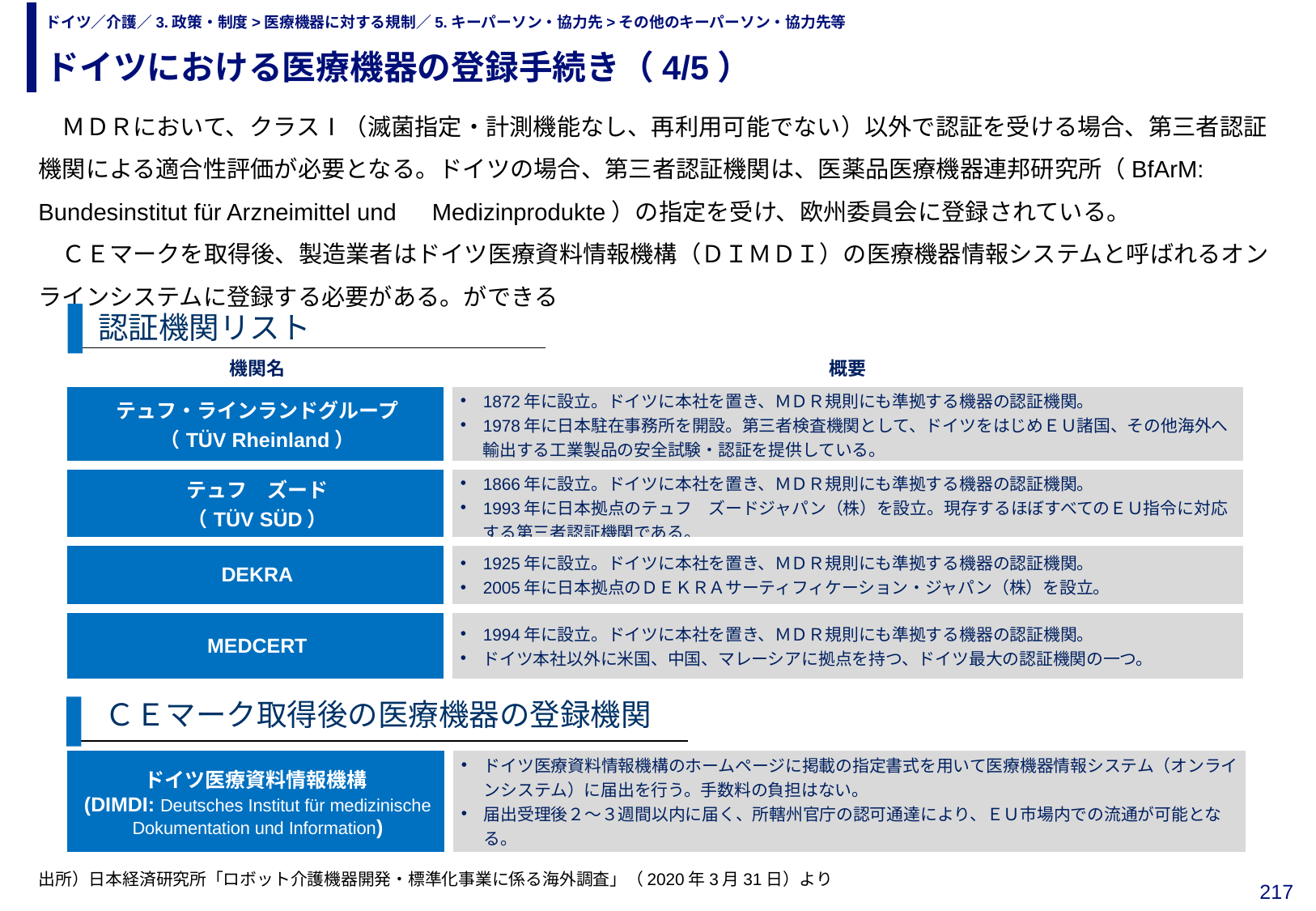

ドイツにおける医療機器の登録手続き（4/5）
# ドイツ／介護／3.政策・制度>医療機器に対する規制／5.キーパーソン・協力先>その他のキーパーソン・協力先等
　ＭＤＲにおいて、クラスⅠ（滅菌指定・計測機能なし、再利用可能でない）以外で認証を受ける場合、第三者認証機関による適合性評価が必要となる。ドイツの場合、第三者認証機関は、医薬品医療機器連邦研究所（BfArM: Bundesinstitut für Arzneimittel und　Medizinprodukte）の指定を受け、欧州委員会に登録されている。
　ＣＥマークを取得後、製造業者はドイツ医療資料情報機構（ＤＩＭＤＩ）の医療機器情報システムと呼ばれるオンラインシステムに登録する必要がある。ができる
認証機関リスト

| 機関名 | 概要 |
| --- | --- |
| テュフ・ラインランドグループ （TÜV Rheinland） | 1872年に設立。ドイツに本社を置き、ＭＤＲ規則にも準拠する機器の認証機関。 1978年に日本駐在事務所を開設。第三者検査機関として、ドイツをはじめＥＵ諸国、その他海外へ輸出する工業製品の安全試験・認証を提供している。 |
| テュフ　ズード （TÜV SÜD） | 1866年に設立。ドイツに本社を置き、ＭＤＲ規則にも準拠する機器の認証機関。 1993年に日本拠点のテュフ　ズードジャパン（株）を設立。現存するほぼすべてのＥＵ指令に対応する第三者認証機関である。 |
| DEKRA | 1925年に設立。ドイツに本社を置き、ＭＤＲ規則にも準拠する機器の認証機関。 2005年に日本拠点のＤＥＫＲＡサーティフィケーション・ジャパン（株）を設立。 |
| MEDCERT | 1994年に設立。ドイツに本社を置き、ＭＤＲ規則にも準拠する機器の認証機関。 ドイツ本社以外に米国、中国、マレーシアに拠点を持つ、ドイツ最大の認証機関の一つ。 |
ＣＥマーク取得後の医療機器の登録機関

| ドイツ医療資料情報機構 (DIMDI: Deutsches Institut für medizinische Dokumentation und Information) | ドイツ医療資料情報機構のホームページに掲載の指定書式を用いて医療機器情報システム（オンラインシステム）に届出を行う。手数料の負担はない。 届出受理後２～３週間以内に届く、所轄州官庁の認可通達により、ＥＵ市場内での流通が可能となる。 |
| --- | --- |
出所）日本経済研究所「ロボット介護機器開発・標準化事業に係る海外調査」（2020年3月31日）より